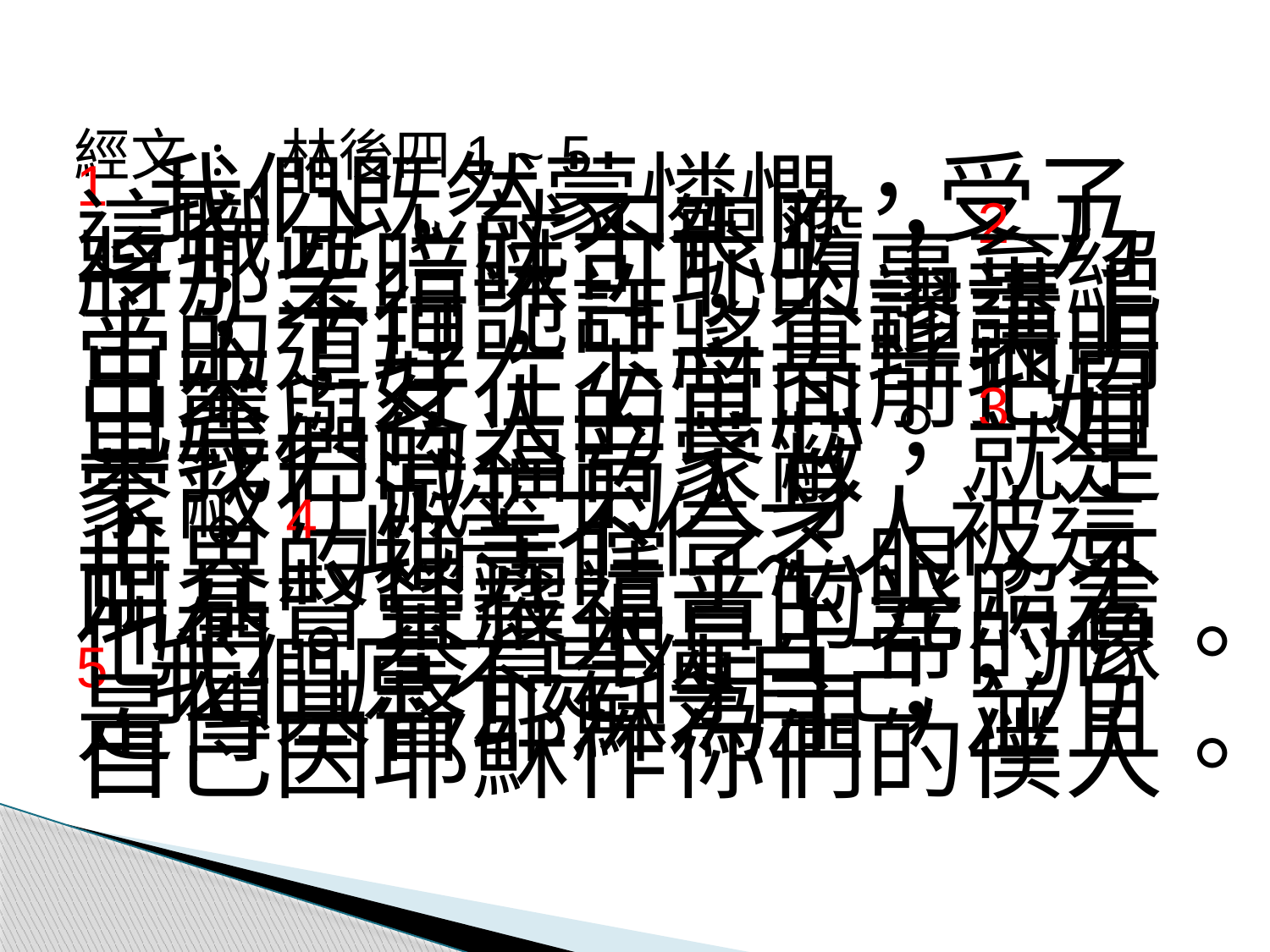

# 經文: 林後四1 ~ 5
1 我們既然蒙憐憫，受了這職分，就不喪膽，2 乃將那些暗昧可恥的事棄絕了；不行詭詐，不謬講上帝的道理，只將真理表明出來，好在上帝面前把自己薦與各人的良心。3 如果我們的福音蒙蔽，就是蒙蔽在滅亡的人身上。4 此等不信之人被這世界的神弄瞎了心眼，不叫基督榮耀福音的光照着他們。基督本是上帝的像。5 我們原不是傳自己，乃是傳基督耶穌為主，並且自己因耶穌作你們的僕人。